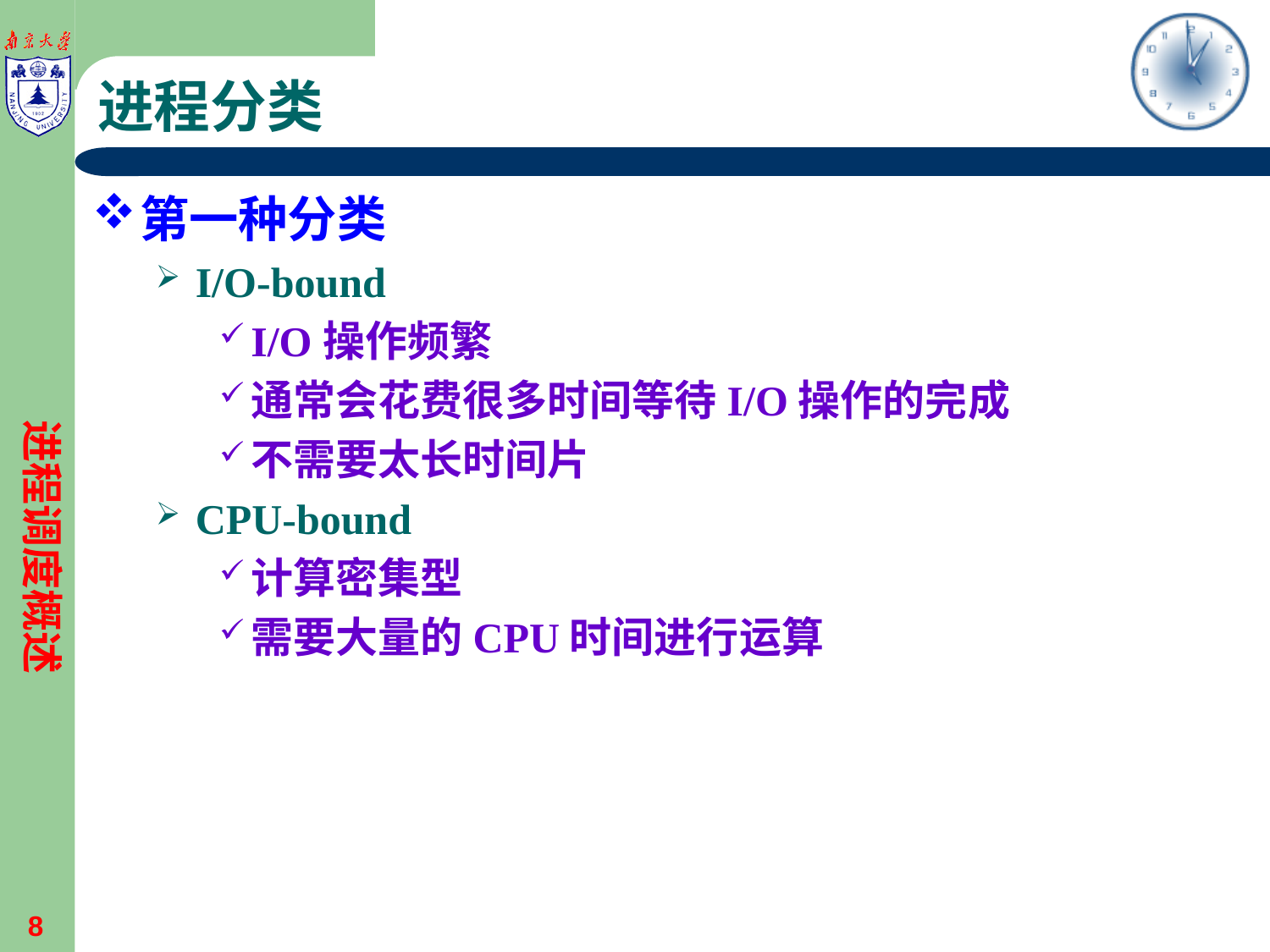

# 进程分类
第一种分类
I/O-bound
I/O操作频繁
通常会花费很多时间等待I/O操作的完成
不需要太长时间片
CPU-bound
计算密集型
需要大量的CPU时间进行运算

进程调度概述
8